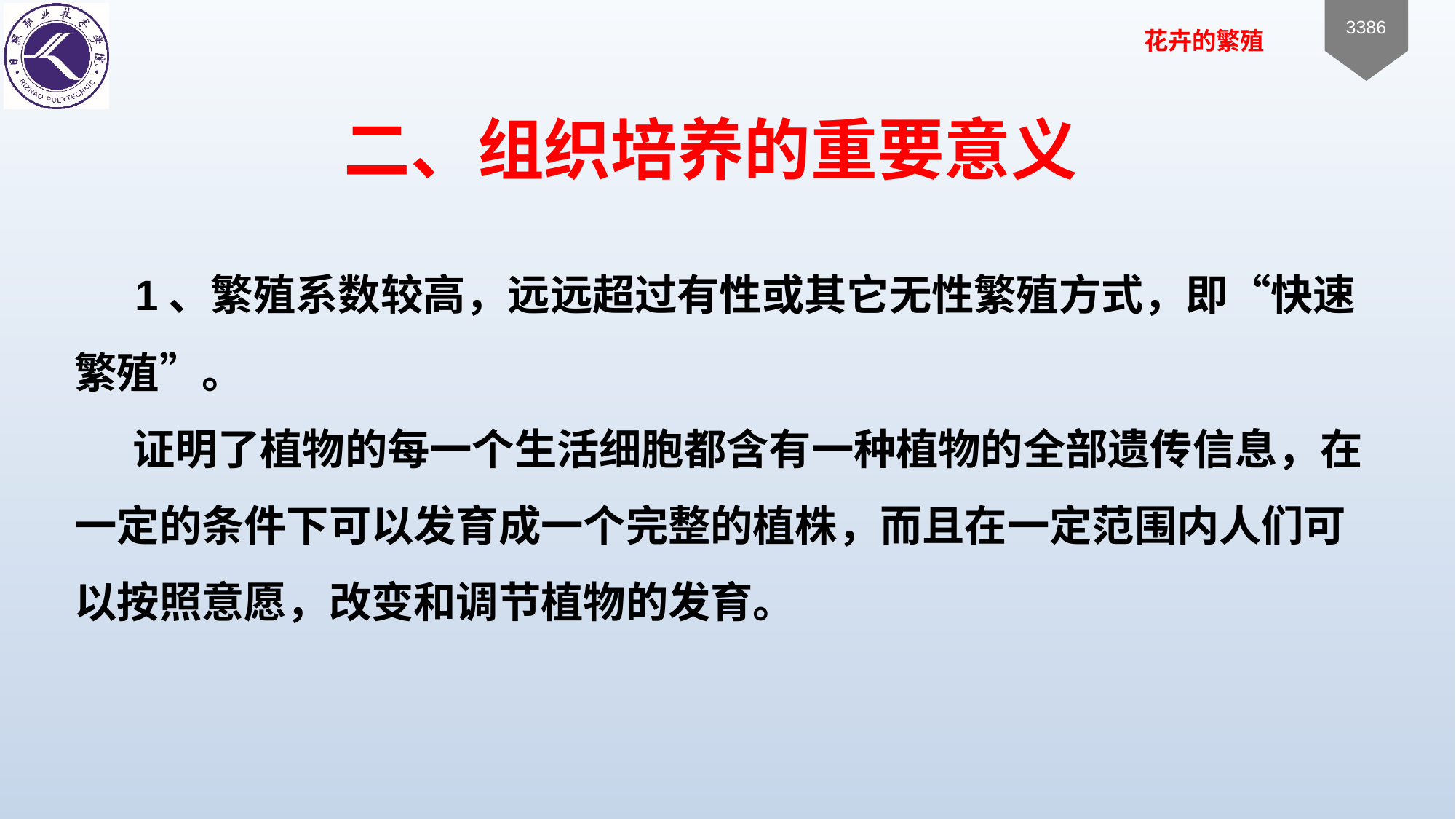

# 二、组织培养的重要意义
　1、繁殖系数较高，远远超过有性或其它无性繁殖方式，即“快速繁殖”。
     证明了植物的每一个生活细胞都含有一种植物的全部遗传信息，在一定的条件下可以发育成一个完整的植株，而且在一定范围内人们可以按照意愿，改变和调节植物的发育。